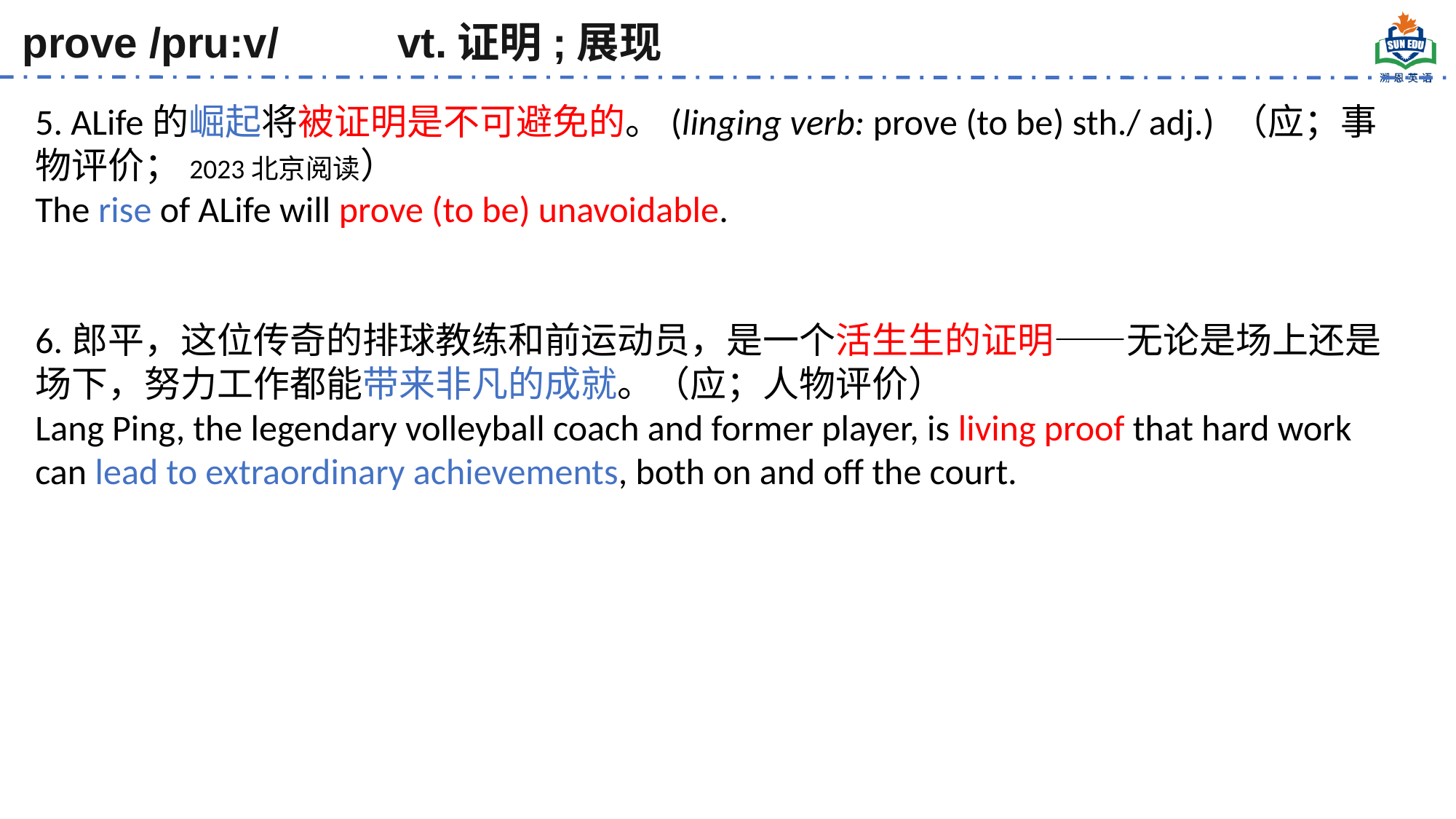

prove /pru:v/          vt.证明;展现
5. ALife的崛起将被证明是不可避免的。(linging verb: prove (to be) sth./ adj.) （应；事物评价；2023北京阅读）
The rise of ALife will prove (to be) unavoidable.

6.郎平，这位传奇的排球教练和前运动员，是一个活生生的证明——无论是场上还是场下，努力工作都能带来非凡的成就。（应；人物评价）
Lang Ping, the legendary volleyball coach and former player, is living proof that hard work can lead to extraordinary achievements, both on and off the court.